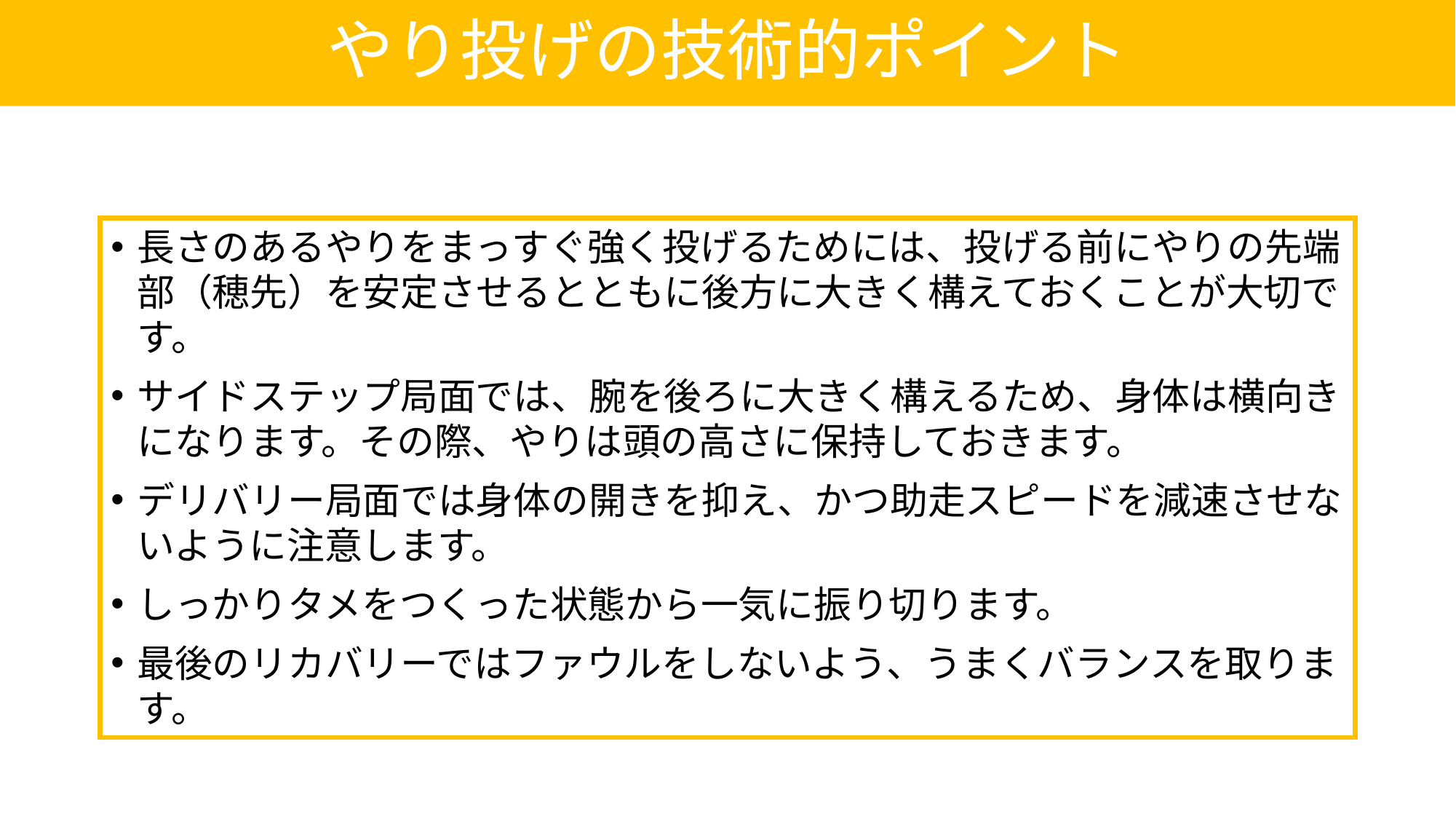

やり投げの技術的ポイント
長さのあるやりをまっすぐ強く投げるためには、投げる前にやりの先端部（穂先）を安定させるとともに後方に大きく構えておくことが大切です。
サイドステップ局面では、腕を後ろに大きく構えるため、身体は横向きになります。その際、やりは頭の高さに保持しておきます。
デリバリー局面では身体の開きを抑え、かつ助走スピードを減速させないように注意します。
しっかりタメをつくった状態から一気に振り切ります。
最後のリカバリーではファウルをしないよう、うまくバランスを取ります。